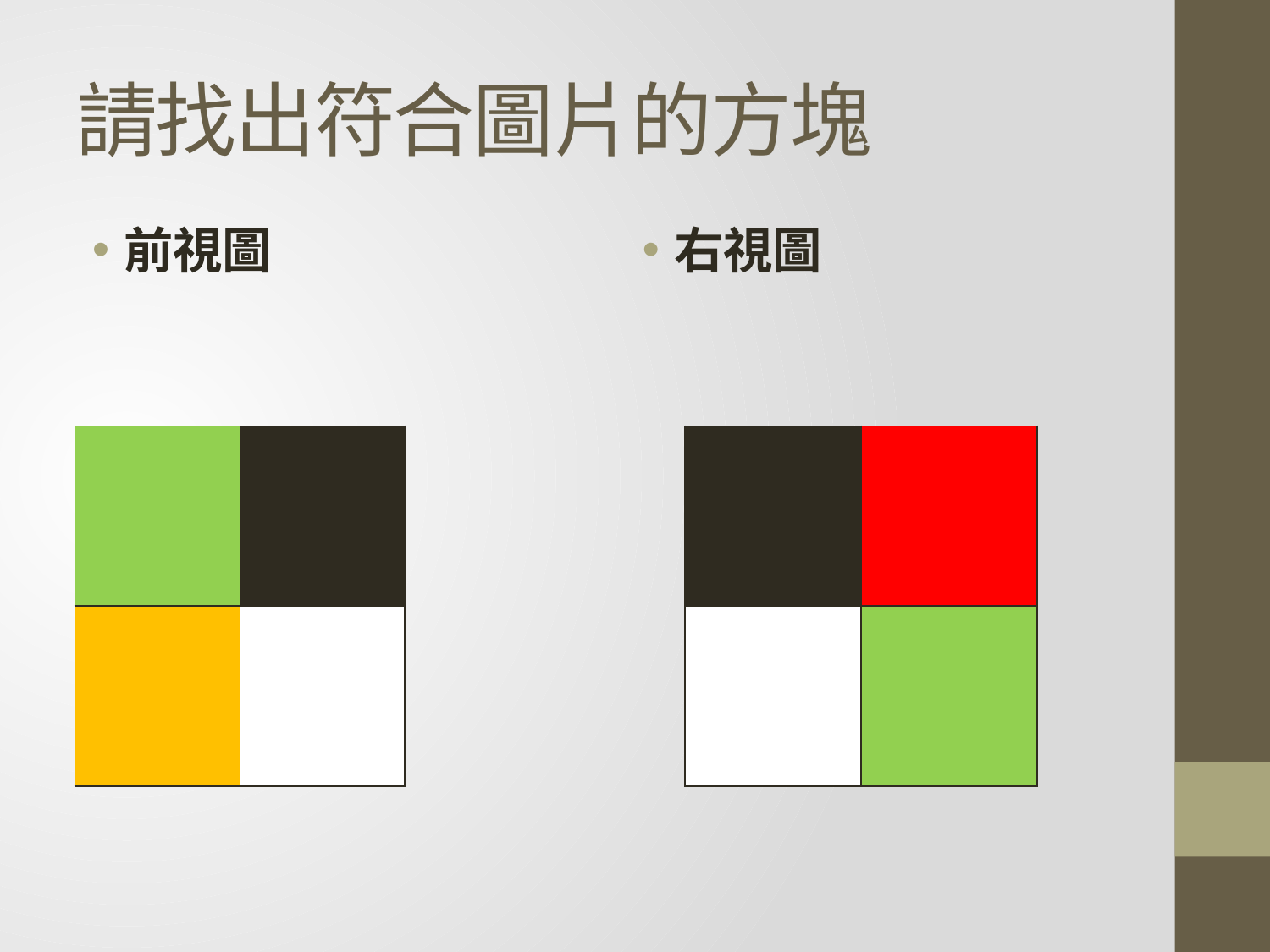

# 請找出符合圖片的方塊
前視圖
右視圖
|  |  |
| --- | --- |
|  |  |
|  |  |
| --- | --- |
|  |  |